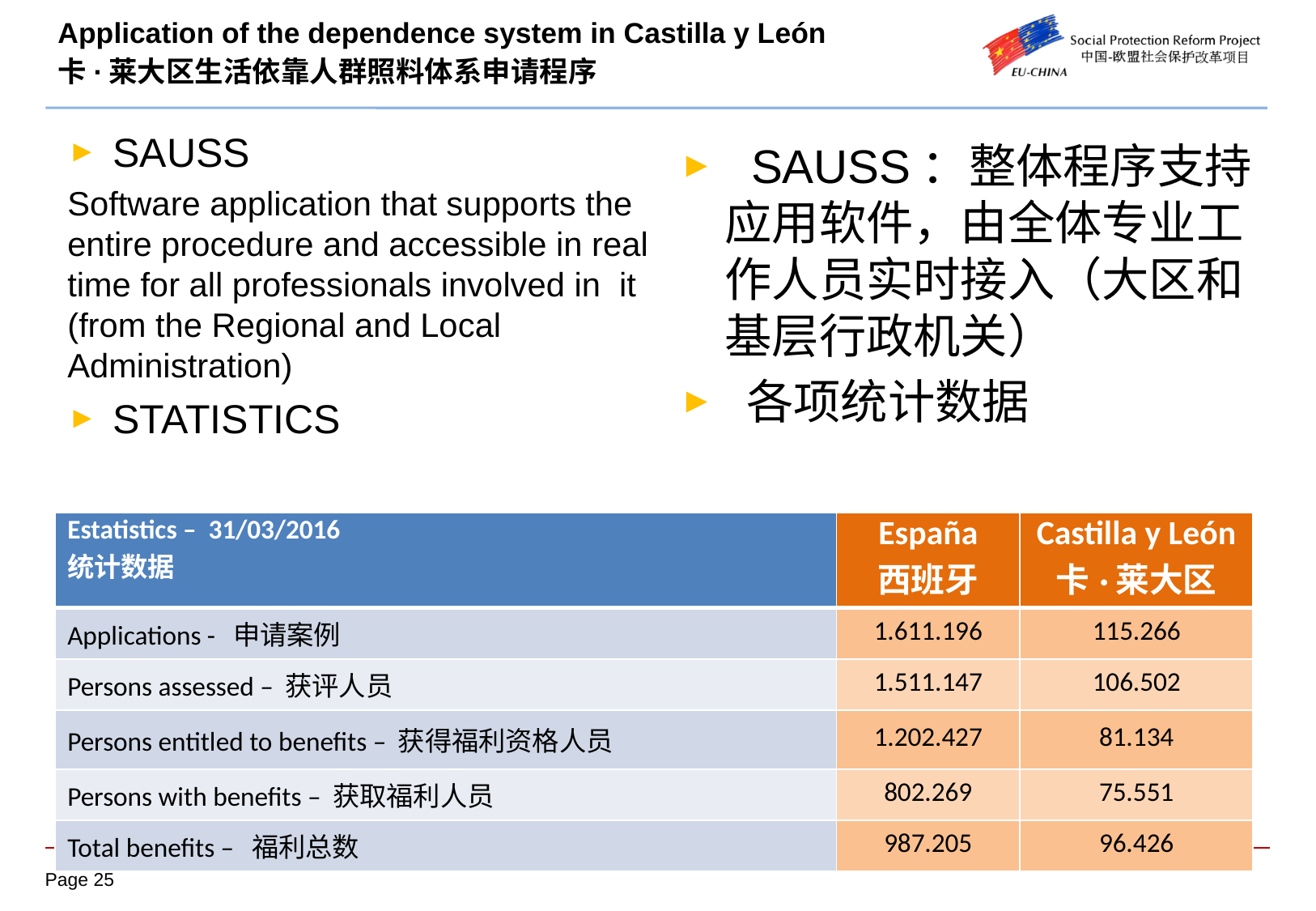

# Application of the dependence system in Castilla y León 卡·莱大区生活依靠人群照料体系申请程序
SAUSS
Software application that supports the entire procedure and accessible in real time for all professionals involved in  it (from the Regional and Local Administration)
STATISTICS

  SAUSS：整体程序支持应用软件，由全体专业工作人员实时接入（大区和基层行政机关）
 各项统计数据

| Estatistics – 31/03/2016 统计数据 | España 西班牙 | Castilla y León 卡·莱大区 |
| --- | --- | --- |
| Applications - 申请案例 | 1.611.196 | 115.266 |
| Persons assessed – 获评人员 | 1.511.147 | 106.502 |
| Persons entitled to benefits – 获得福利资格人员 | 1.202.427 | 81.134 |
| Persons with benefits – 获取福利人员 | 802.269 | 75.551 |
| Total benefits – 福利总数 | 987.205 | 96.426 |